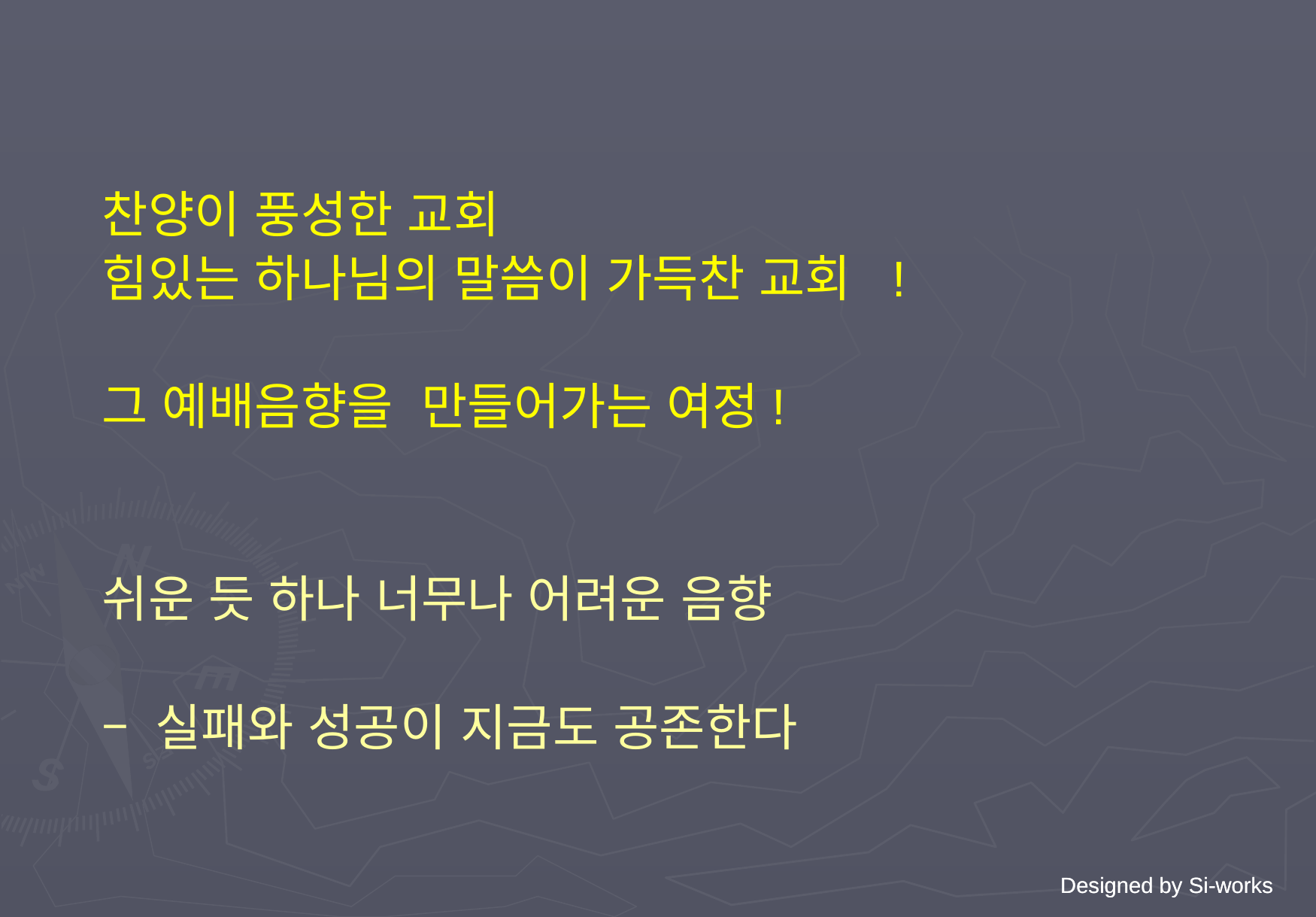

찬양이 풍성한 교회
힘있는 하나님의 말씀이 가득찬 교회  !

그 예배음향을  만들어가는 여정!

쉬운 듯 하나 너무나 어려운 음향

– 실패와 성공이 지금도 공존한다